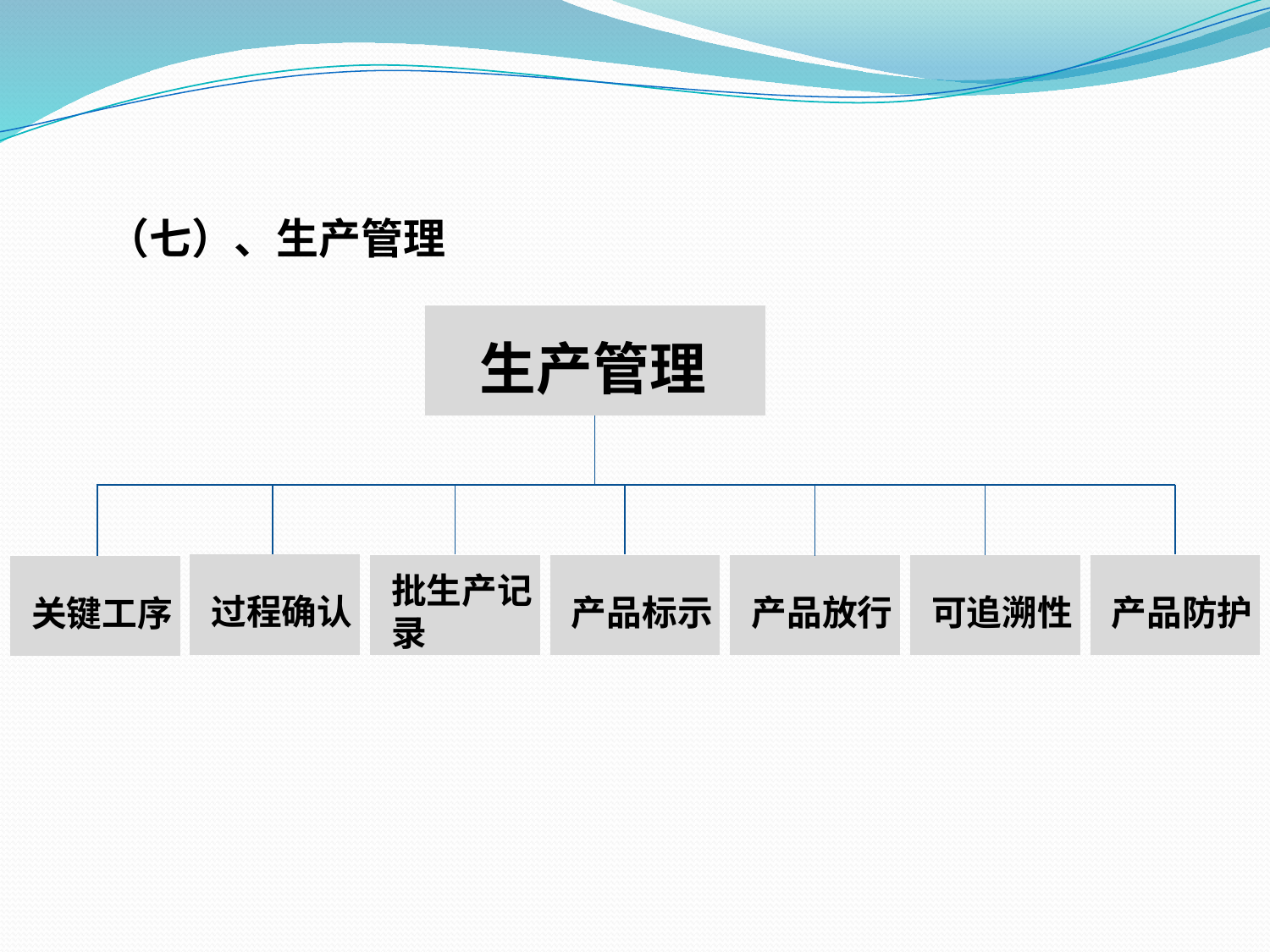

（七）、生产管理
生产管理
过程确认
批生产记录
产品标示
产品放行
可追溯性
产品防护
关键工序